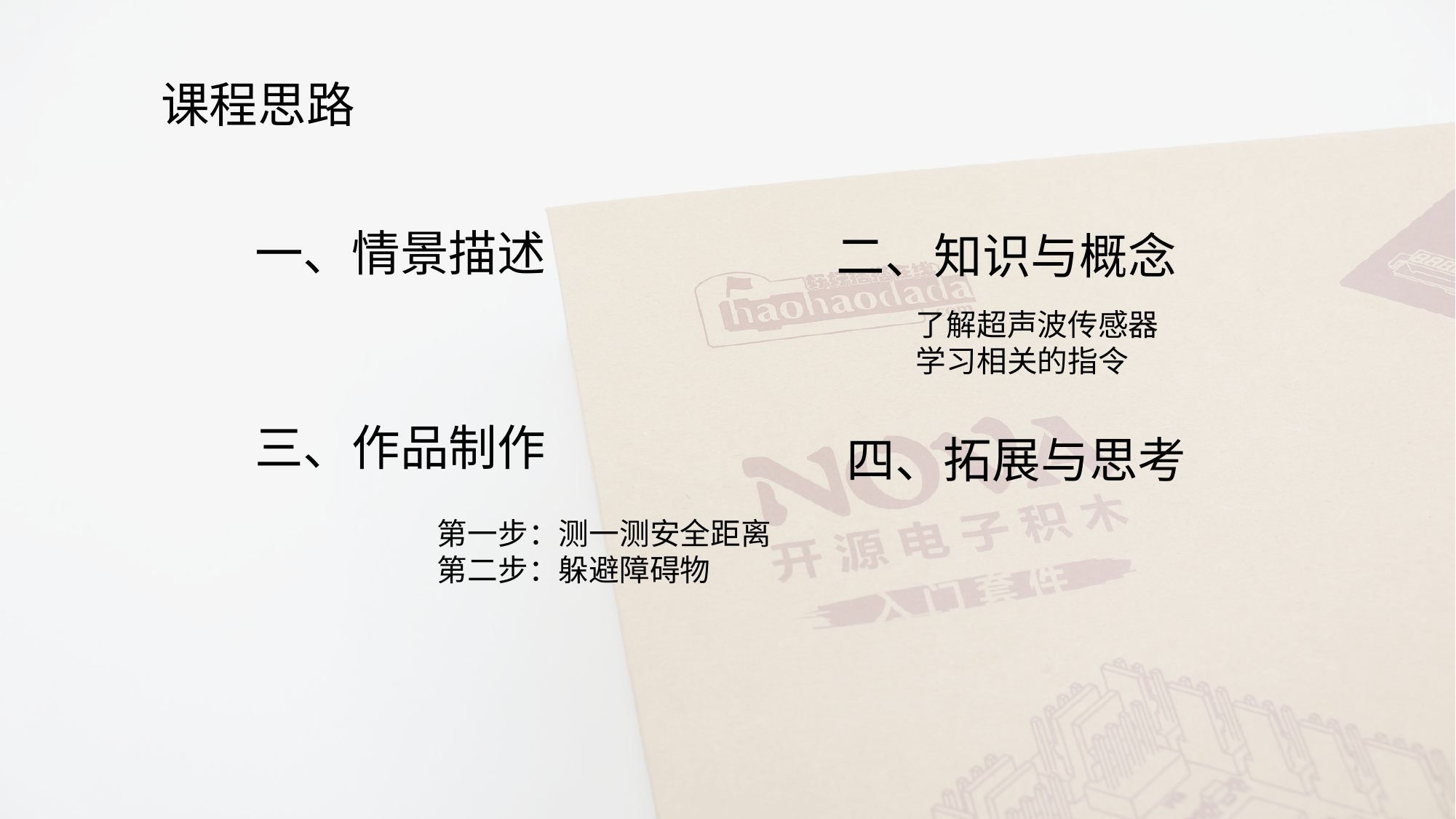

课程思路
一、情景描述
二、知识与概念
了解超声波传感器
学习相关的指令
三、作品制作
四、拓展与思考
第一步：测一测安全距离
第二步：躲避障碍物